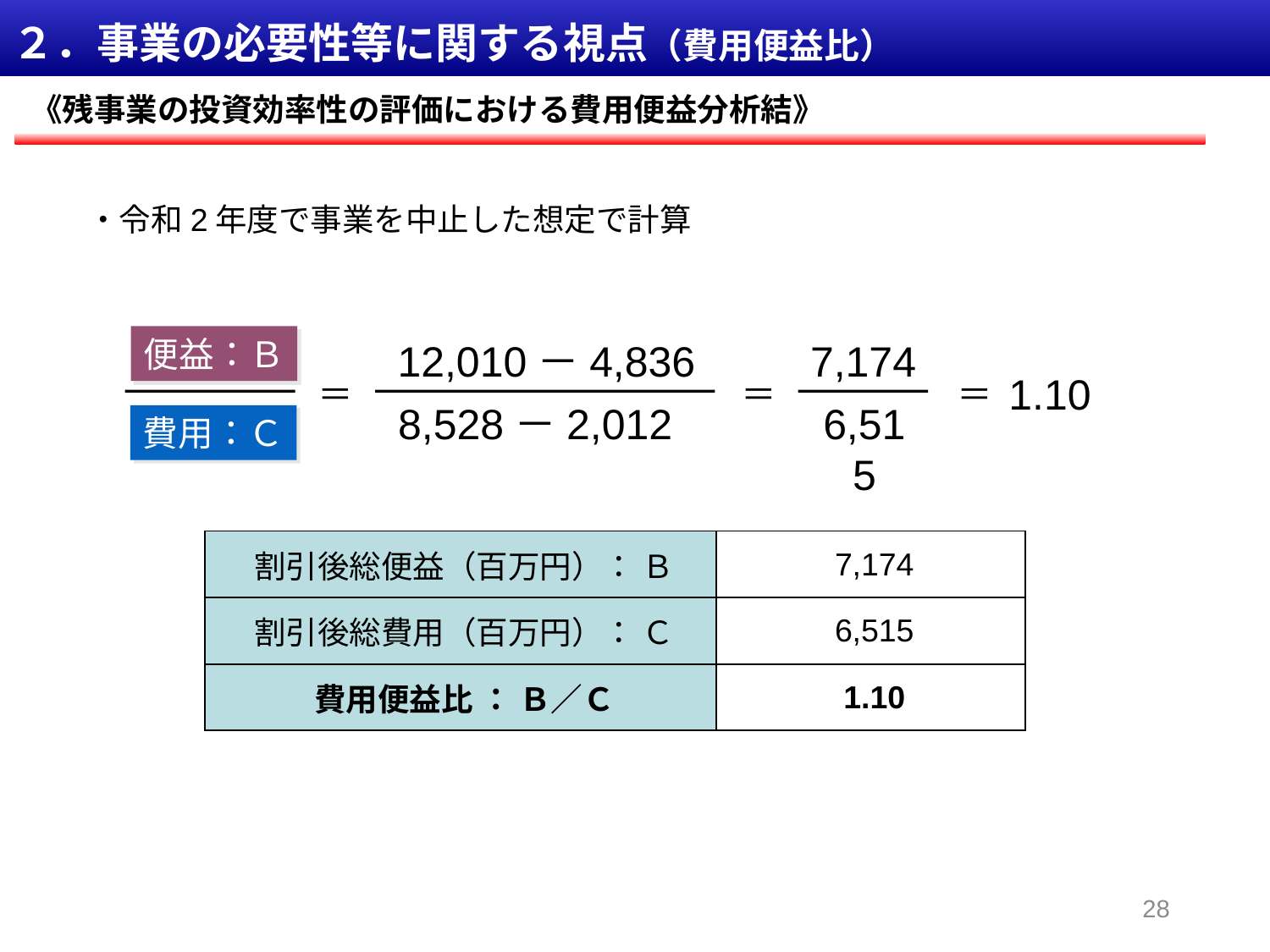

２．事業の必要性等に関する視点（費用便益比）
《残事業の投資効率性の評価における費用便益分析結》

・令和2年度で事業を中止した想定で計算

便益：Ｂ
費用：Ｃ
12,010－4,836
7,174
1.10
＝
＝
＝

  8,528－2,012

6,515
| 割引後総便益（百万円）： Ｂ | 7,174 |
| --- | --- |
| 割引後総費用（百万円）： Ｃ | 6,515 |
| 費用便益比 ： Ｂ／Ｃ | 1.10 |
28